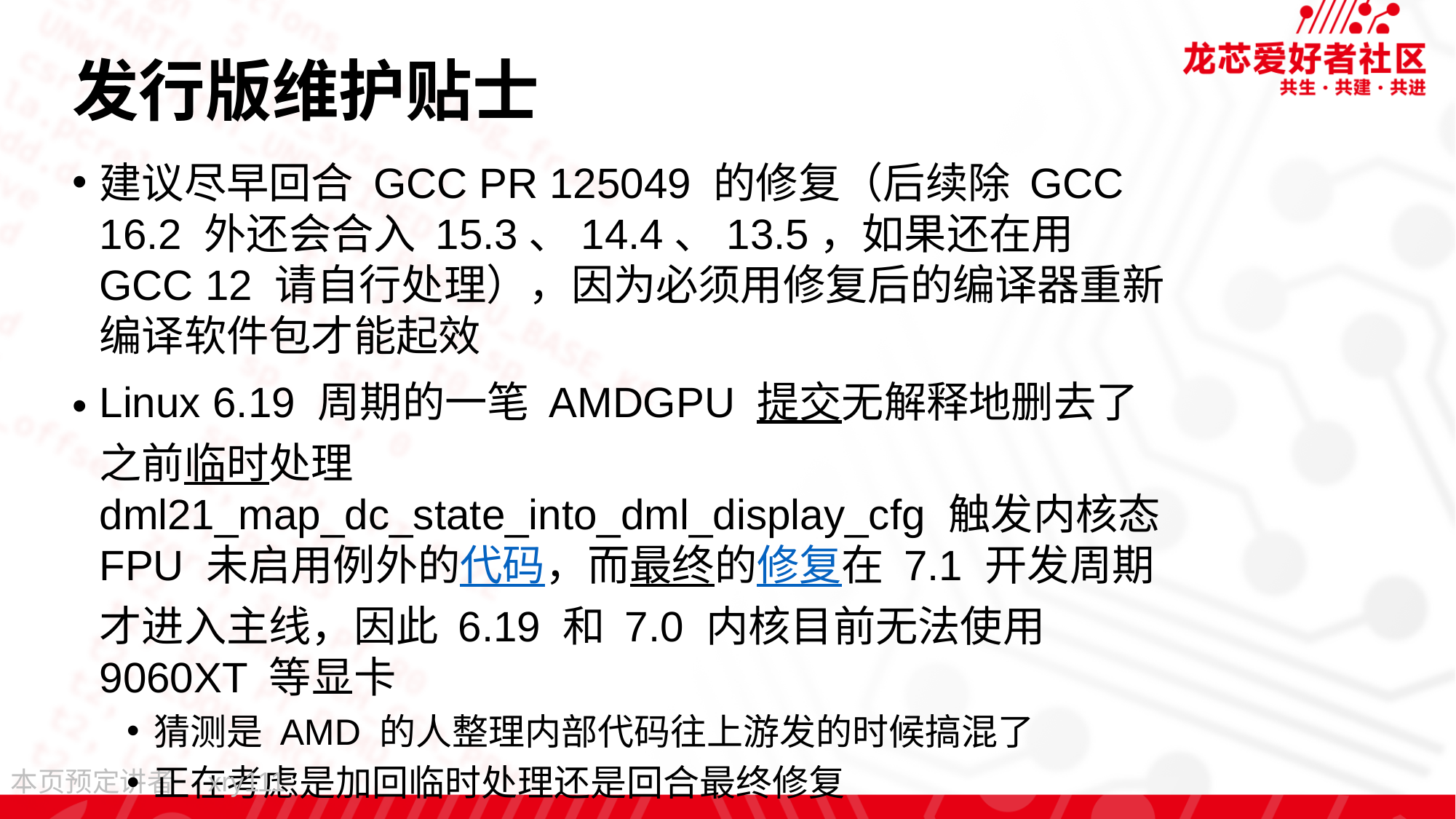

# 发行版维护贴士
建议尽早回合 GCC PR 125049 的修复（后续除 GCC 16.2 外还会合入 15.3、14.4、13.5，如果还在用 GCC 12 请自行处理），因为必须用修复后的编译器重新编译软件包才能起效
Linux 6.19 周期的一笔 AMDGPU 提交无解释地删去了之前临时处理 dml21_map_dc_state_into_dml_display_cfg 触发内核态 FPU 未启用例外的代码，而最终的修复在 7.1 开发周期才进入主线，因此 6.19 和 7.0 内核目前无法使用 9060XT 等显卡
猜测是 AMD 的人整理内部代码往上游发的时候搞混了
正在考虑是加回临时处理还是回合最终修复
xry111